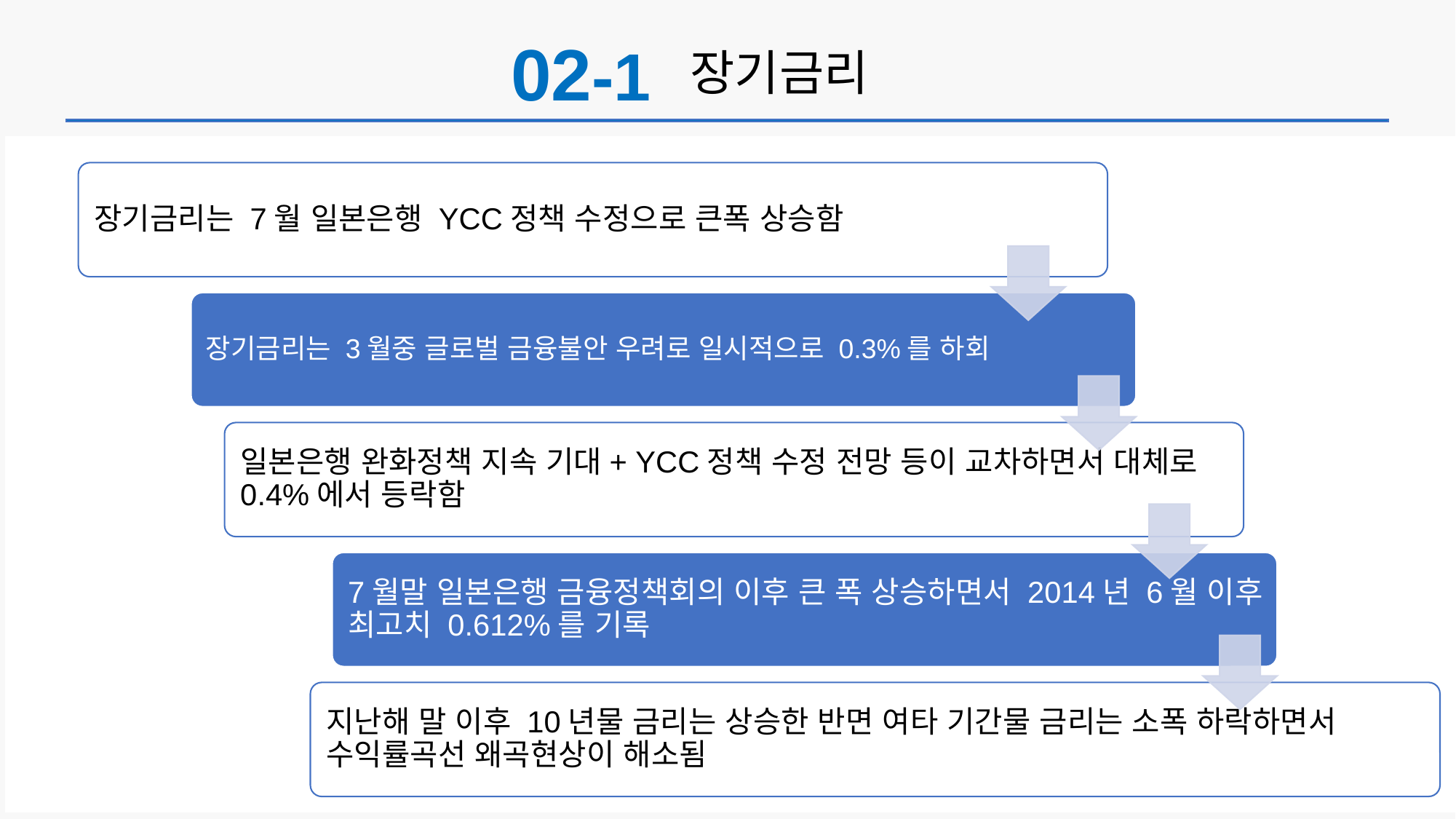

02-1
장기금리

장기금리는 7월 일본은행 YCC정책 수정으로 큰폭 상승함
장기금리는 3월중 글로벌 금융불안 우려로 일시적으로 0.3%를 하회
일본은행 완화정책 지속 기대+ YCC정책 수정 전망 등이 교차하면서 대체로 0.4%에서 등락함
7월말 일본은행 금융정책회의 이후 큰 폭 상승하면서 2014년 6월 이후 최고치 0.612%를 기록
지난해 말 이후 10년물 금리는 상승한 반면 여타 기간물 금리는 소폭 하락하면서 수익률곡선 왜곡현상이 해소됨